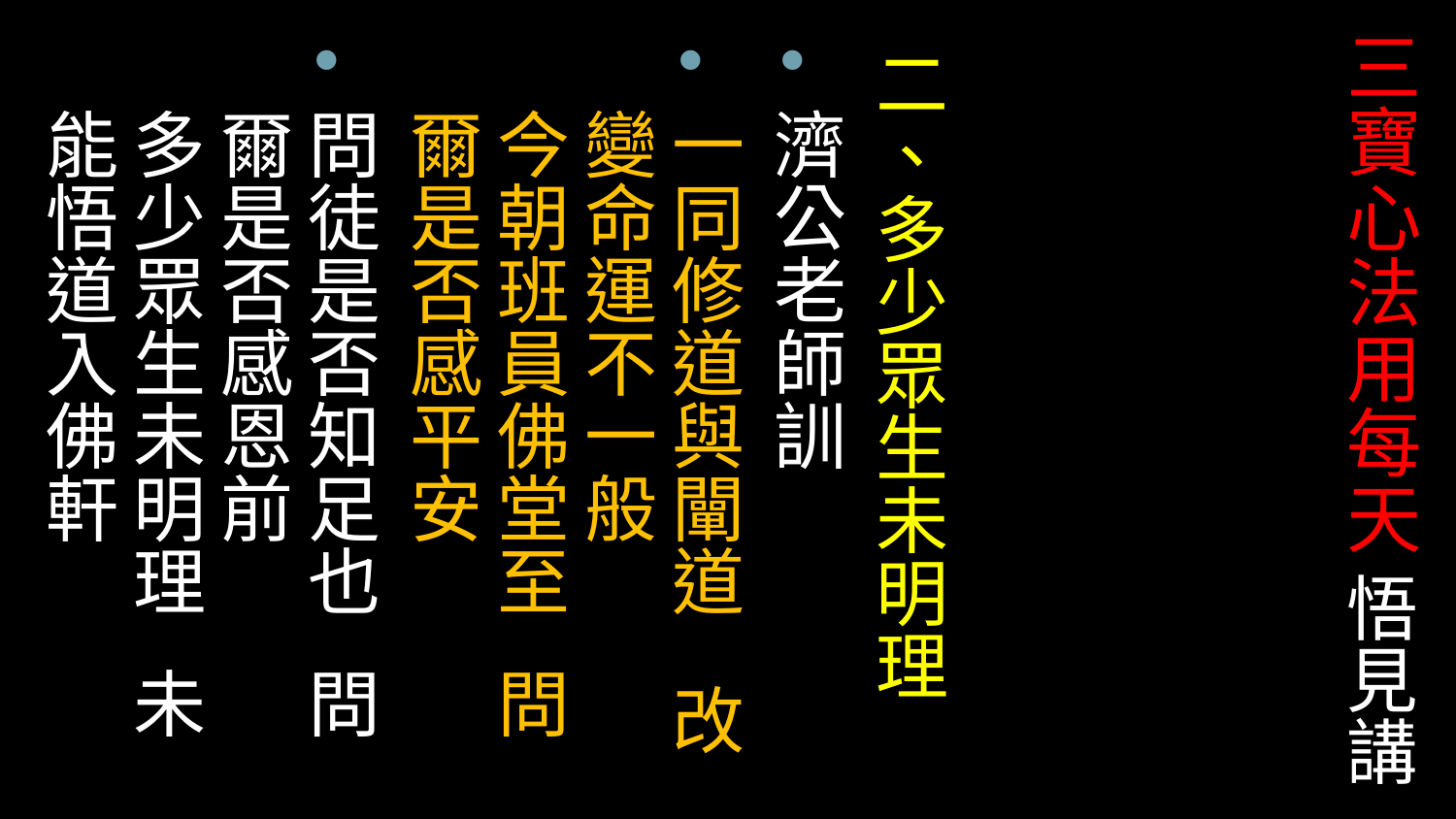

# 三寶心法用每天 悟見講
二、多少眾生未明理
濟公老師訓
一同修道與闡道    改變命運不一般
今朝班員佛堂至   問爾是否感平安
問徒是否知足也   問爾是否感恩前
多少眾生未明理   未能悟道入佛軒